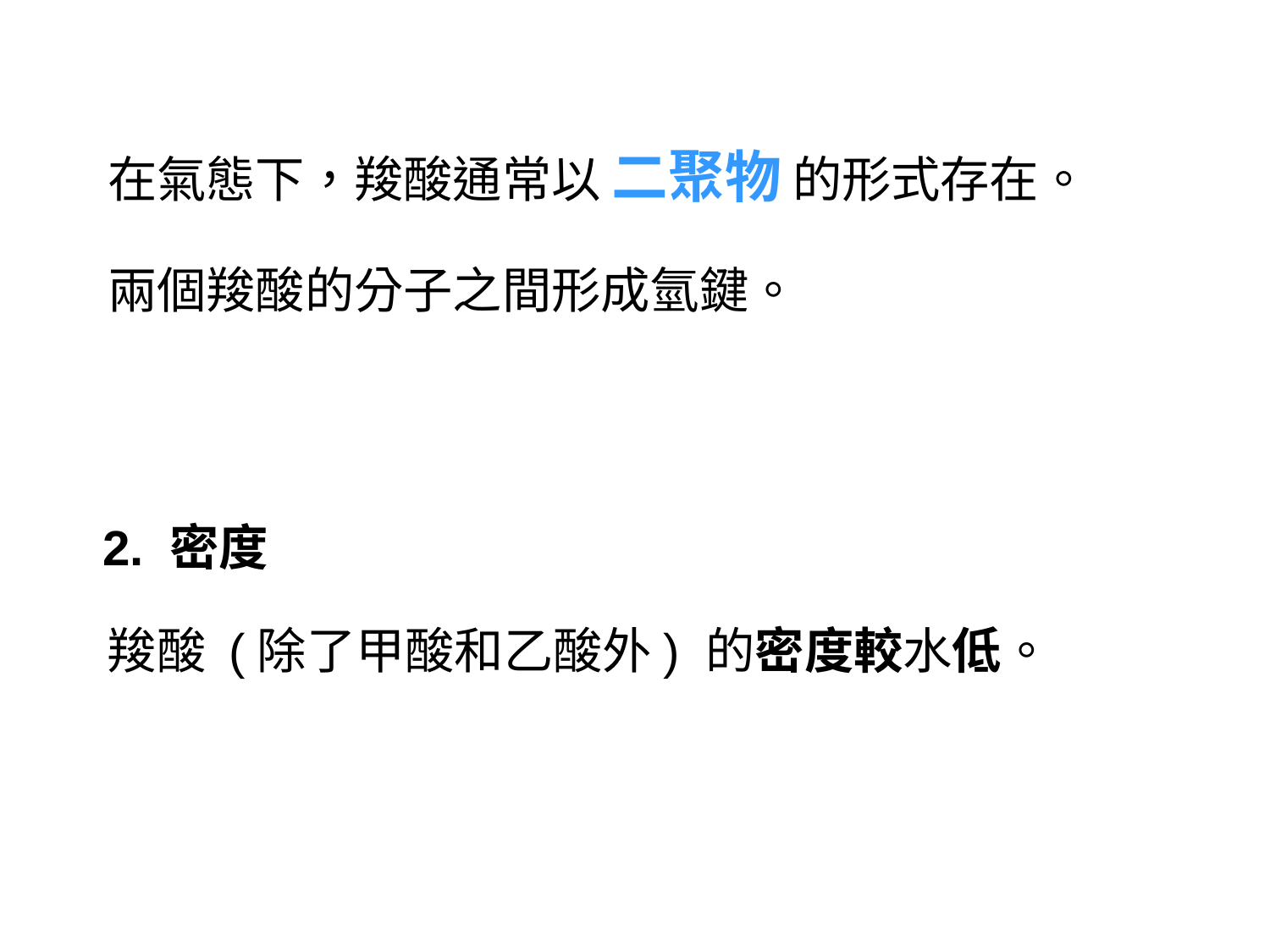

在氣態下，羧酸通常以 二聚物 的形式存在。
兩個羧酸的分子之間形成氫鍵。
2. 密度
羧酸 (除了甲酸和乙酸外) 的密度較水低。